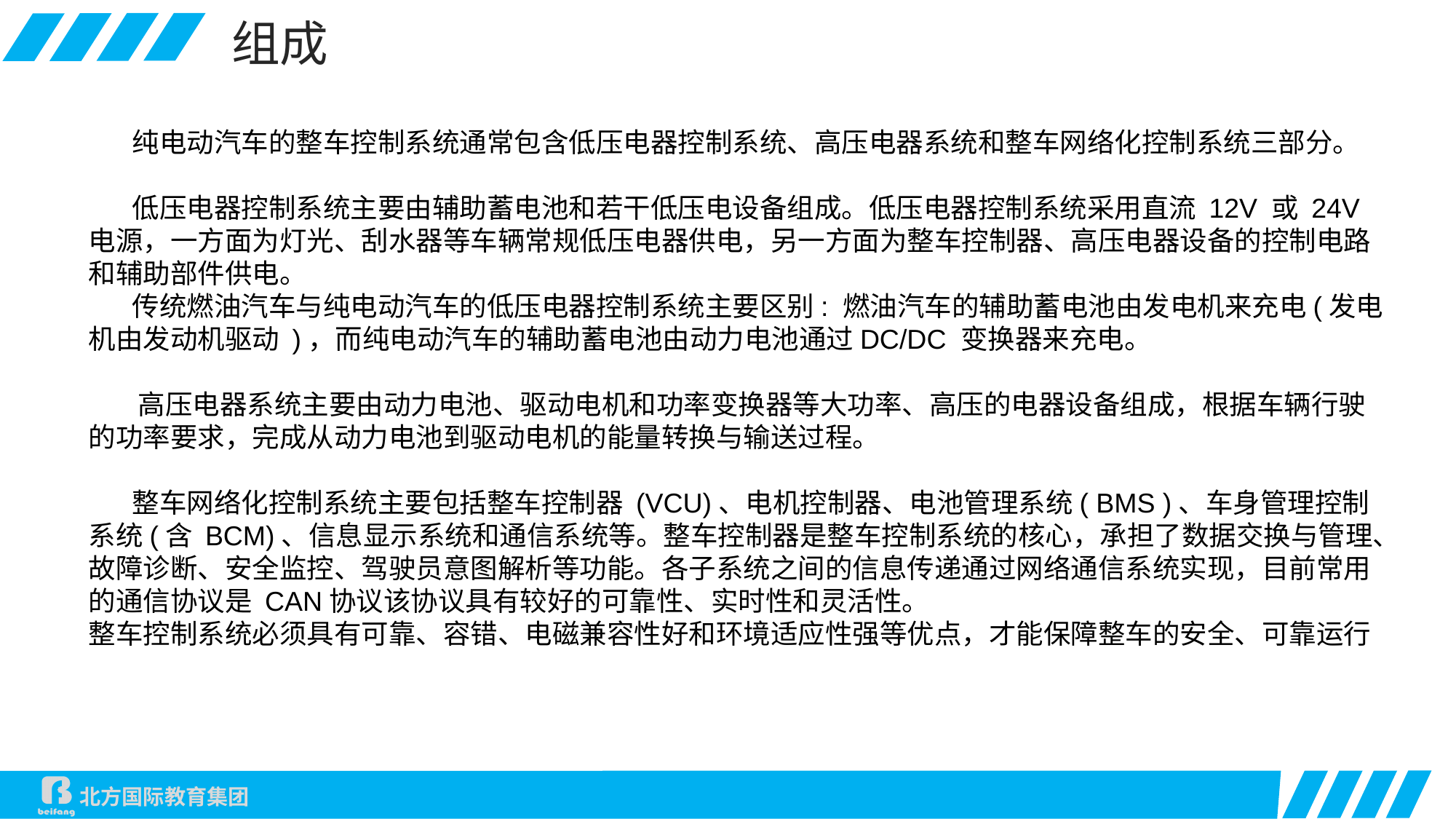

组成
      纯电动汽车的整车控制系统通常包含低压电器控制系统、高压电器系统和整车网络化控制系统三部分。

      低压电器控制系统主要由辅助蓄电池和若干低压电设备组成。低压电器控制系统采用直流 12V 或 24V 电源，一方面为灯光、刮水器等车辆常规低压电器供电，另一方面为整车控制器、高压电器设备的控制电路和辅助部件供电。
      传统燃油汽车与纯电动汽车的低压电器控制系统主要区别: 燃油汽车的辅助蓄电池由发电机来充电(发电机由发动机驱动 )，而纯电动汽车的辅助蓄电池由动力电池通过DC/DC 变换器来充电。

       高压电器系统主要由动力电池、驱动电机和功率变换器等大功率、高压的电器设备组成，根据车辆行驶的功率要求，完成从动力电池到驱动电机的能量转换与输送过程。

      整车网络化控制系统主要包括整车控制器 (VCU)、电机控制器、电池管理系统( BMS )、车身管理控制系统(含 BCM)、信息显示系统和通信系统等。整车控制器是整车控制系统的核心，承担了数据交换与管理、故障诊断、安全监控、驾驶员意图解析等功能。各子系统之间的信息传递通过网络通信系统实现，目前常用的通信协议是 CAN协议该协议具有较好的可靠性、实时性和灵活性。
整车控制系统必须具有可靠、容错、电磁兼容性好和环境适应性强等优点，才能保障整车的安全、可靠运行